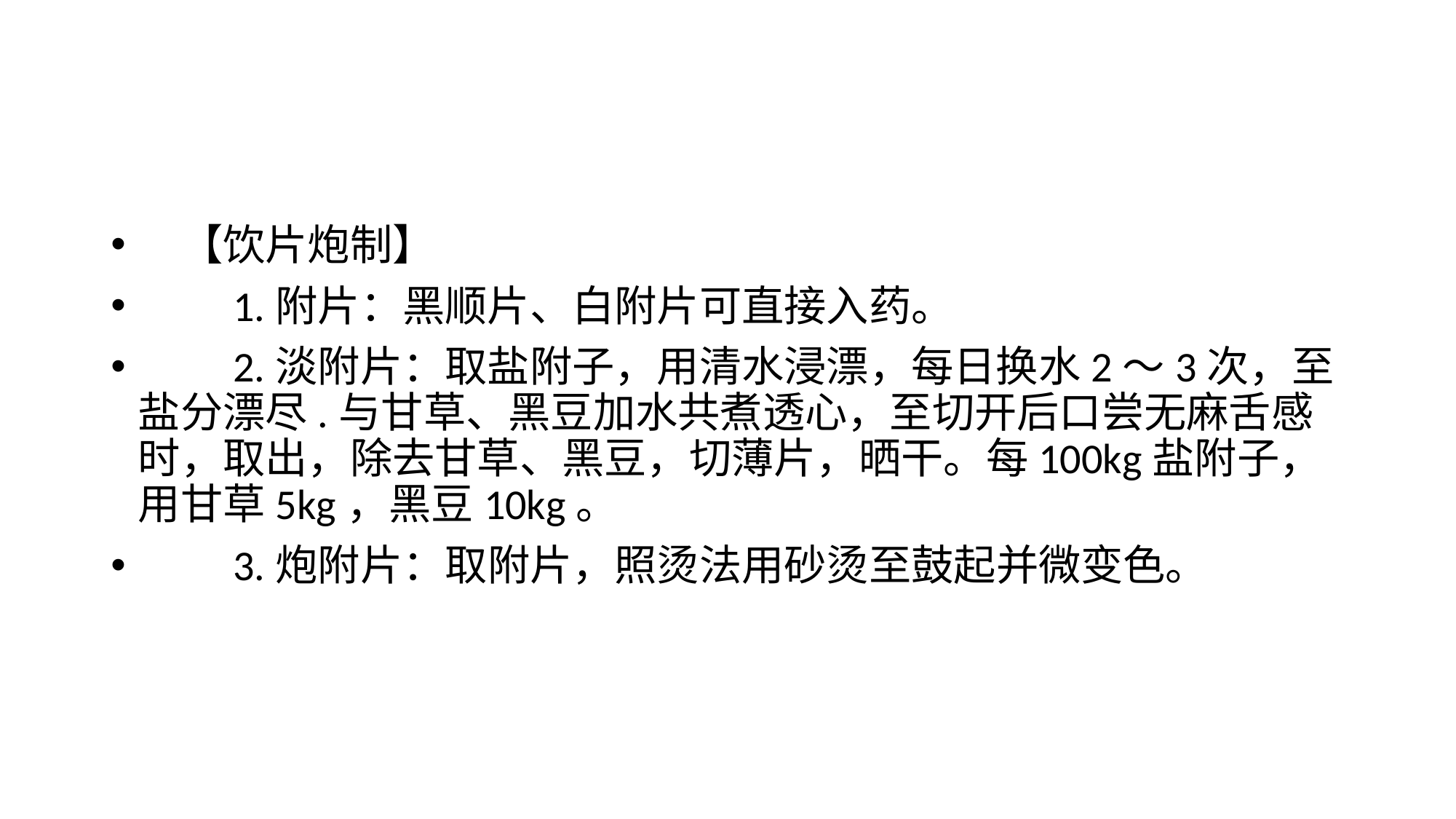

#
　【饮片炮制】
　　1.附片：黑顺片、白附片可直接入药。
　　2.淡附片：取盐附子，用清水浸漂，每日换水2～3次，至盐分漂尽.与甘草、黑豆加水共煮透心，至切开后口尝无麻舌感时，取出，除去甘草、黑豆，切薄片，晒干。每100kg盐附子，用甘草5kg，黑豆10kg。
　　3.炮附片：取附片，照烫法用砂烫至鼓起并微变色。